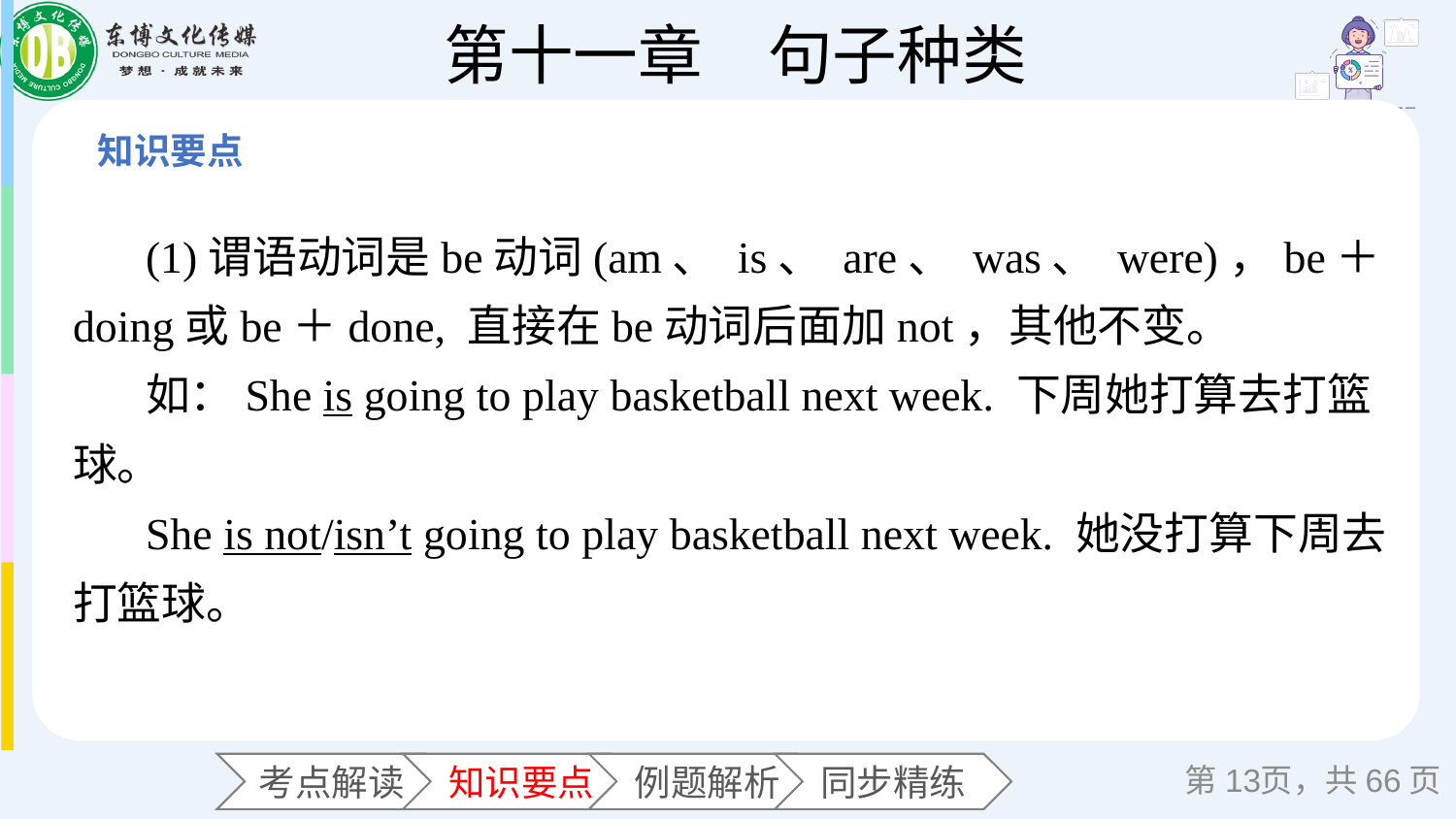

(1)谓语动词是be动词(am、 is、 are、 was、 were)，be＋doing或be＋done, 直接在be动词后面加not，其他不变。
如：She is going to play basketball next week. 下周她打算去打篮球。
She is not/isn’t going to play basketball next week. 她没打算下周去打篮球。
第13页，共66页